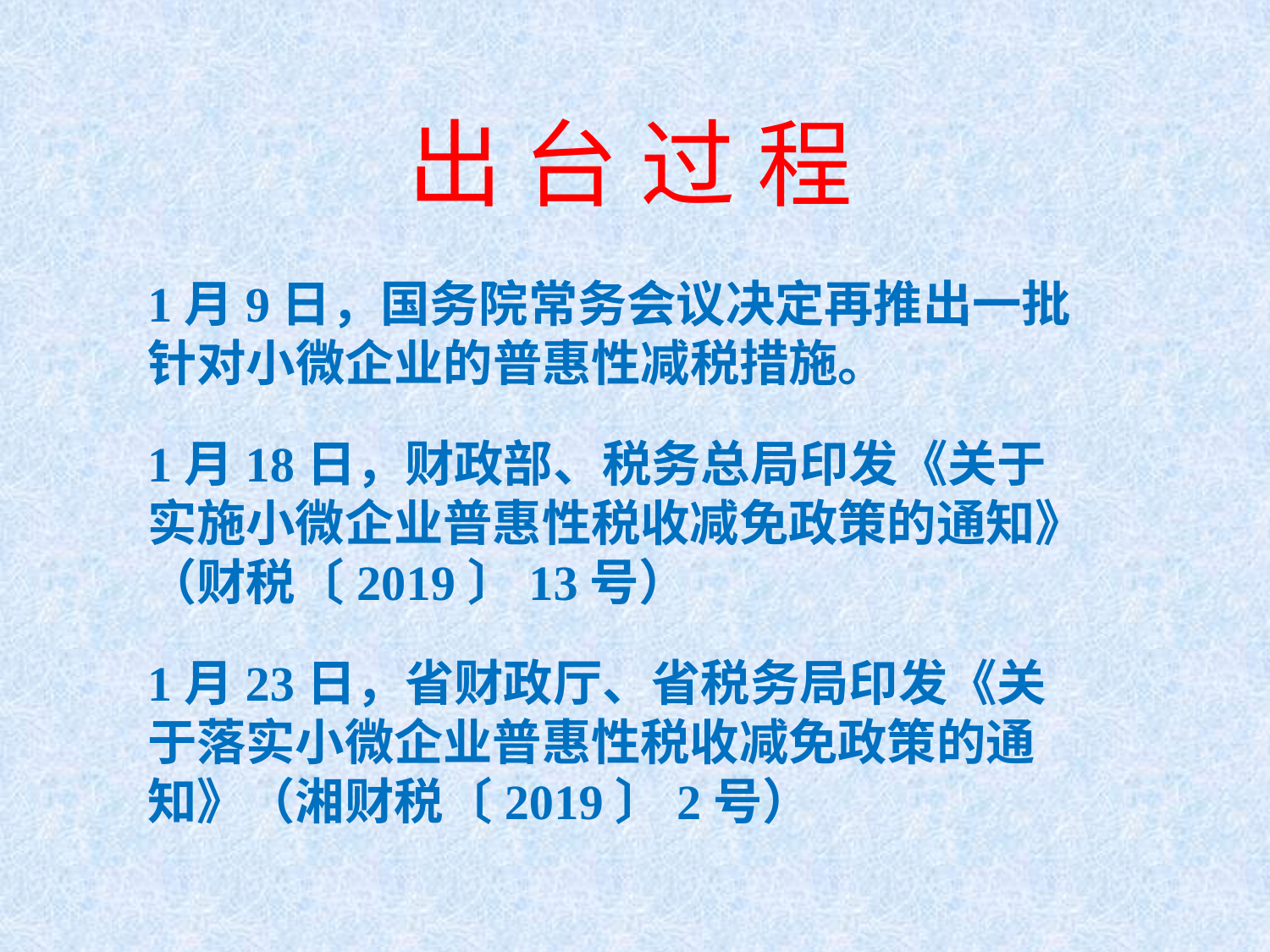

# 出 台 过 程
1月9日，国务院常务会议决定再推出一批针对小微企业的普惠性减税措施。
1月18日，财政部、税务总局印发《关于实施小微企业普惠性税收减免政策的通知》（财税〔2019〕13号）
1月23日，省财政厅、省税务局印发《关于落实小微企业普惠性税收减免政策的通知》（湘财税〔2019〕2号）